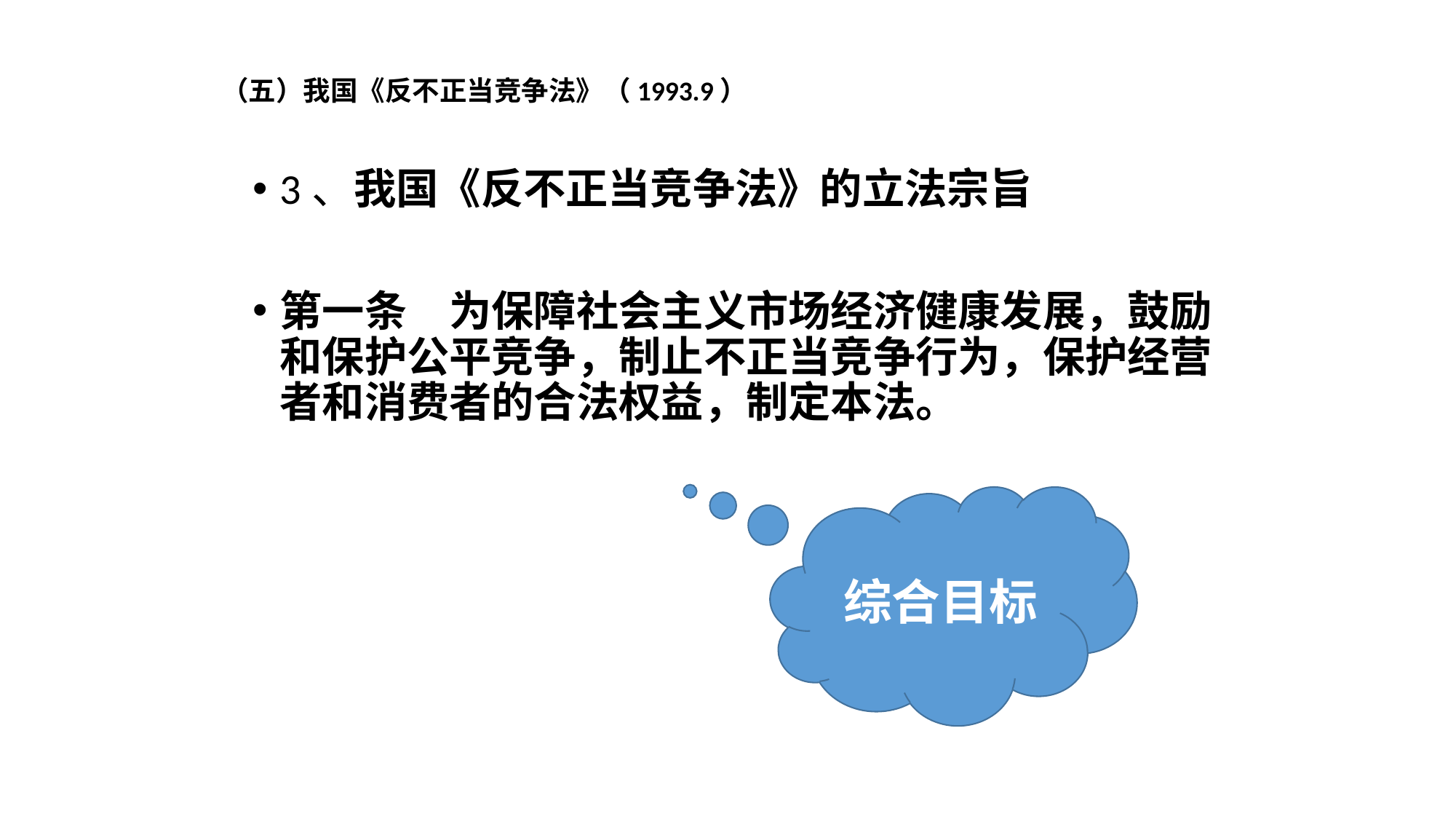

（五）我国《反不正当竞争法》（1993.9）
3、我国《反不正当竞争法》的立法宗旨

第一条　为保障社会主义市场经济健康发展，鼓励和保护公平竞争，制止不正当竞争行为，保护经营者和消费者的合法权益，制定本法。
综合目标